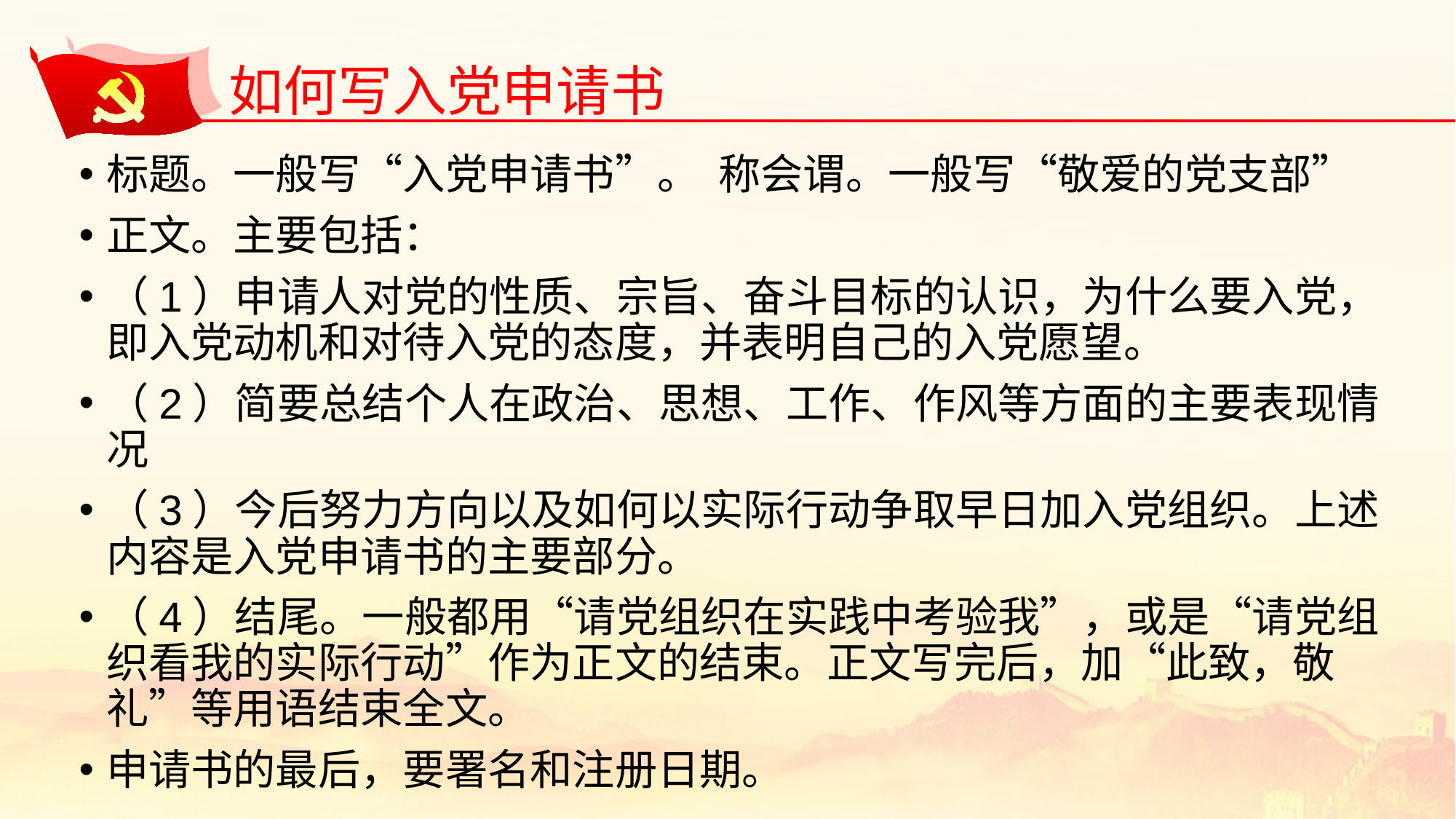

如何写入党申请书
标题。一般写“入党申请书”。  称会谓。一般写“敬爱的党支部”
正文。主要包括：
（1）申请人对党的性质、宗旨、奋斗目标的认识，为什么要入党，即入党动机和对待入党的态度，并表明自己的入党愿望。
（2）简要总结个人在政治、思想、工作、作风等方面的主要表现情况
（3）今后努力方向以及如何以实际行动争取早日加入党组织。上述内容是入党申请书的主要部分。
（4）结尾。一般都用“请党组织在实践中考验我”，或是“请党组织看我的实际行动”作为正文的结束。正文写完后，加“此致，敬礼”等用语结束全文。
申请书的最后，要署名和注册日期。